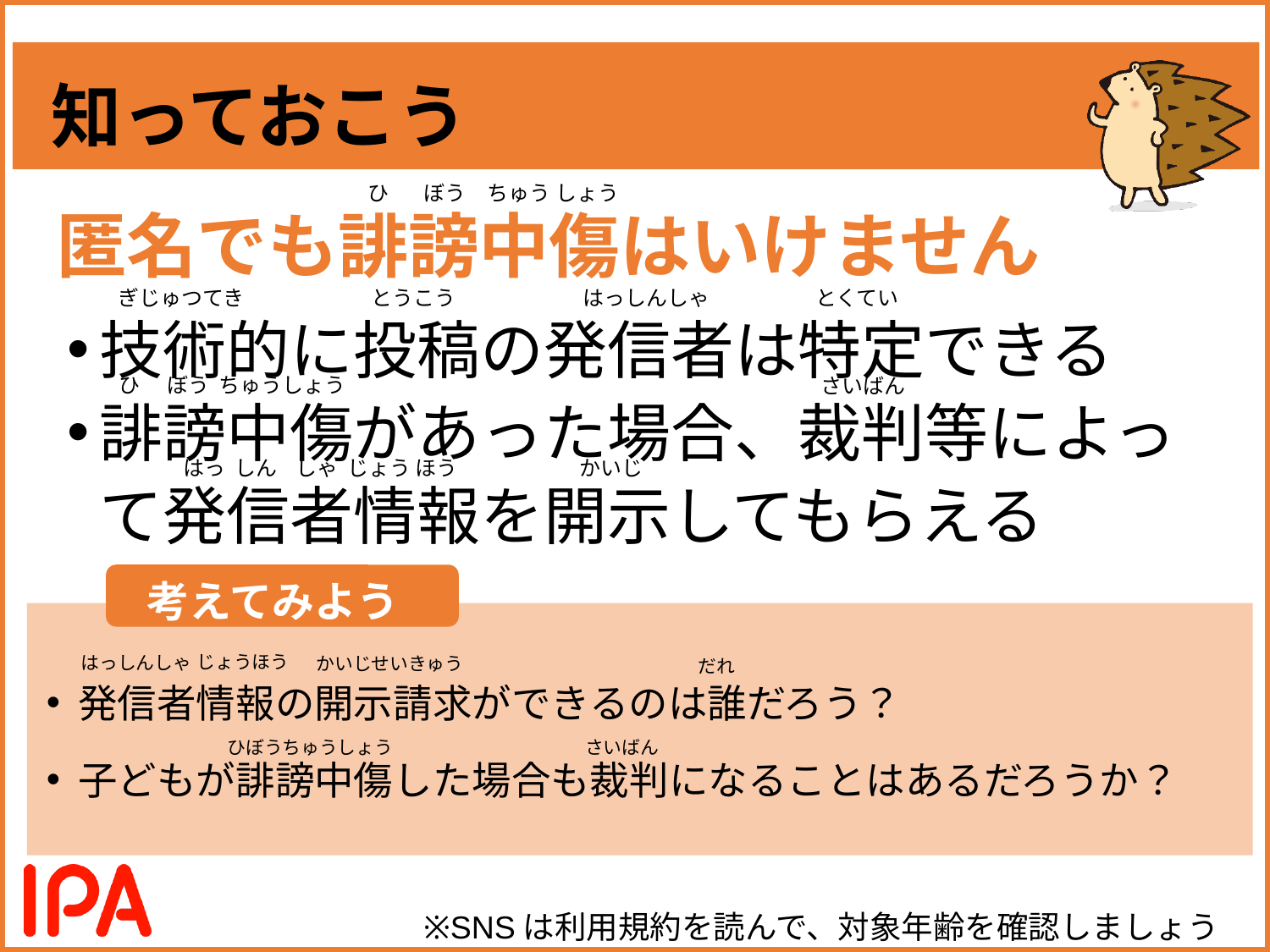

# 知っておこう
匿名でも誹謗中傷はいけません
ひ　   ぼう　ちゅう しょう
ぎじゅつてき　　　　　　とうこう　　　　　　はっしんしゃ　　　　　とくてい
技術的に投稿の発信者は特定できる
誹謗中傷があった場合、裁判等によって発信者情報を開示してもらえる
ひ      ぼう  ちゅうしょう
さいばん
はっ  しん    しゃ  じょう ほう
かいじ

考えてみよう

発信者情報の開示請求ができるのは誰だろう？
子どもが誹謗中傷した場合も裁判になることはあるだろうか？
じょうほう
はっしんしゃ
かいじせいきゅう
だれ
ひぼうちゅうしょう
さいばん
※SNSは利用規約を読んで、対象年齢を確認しましょう